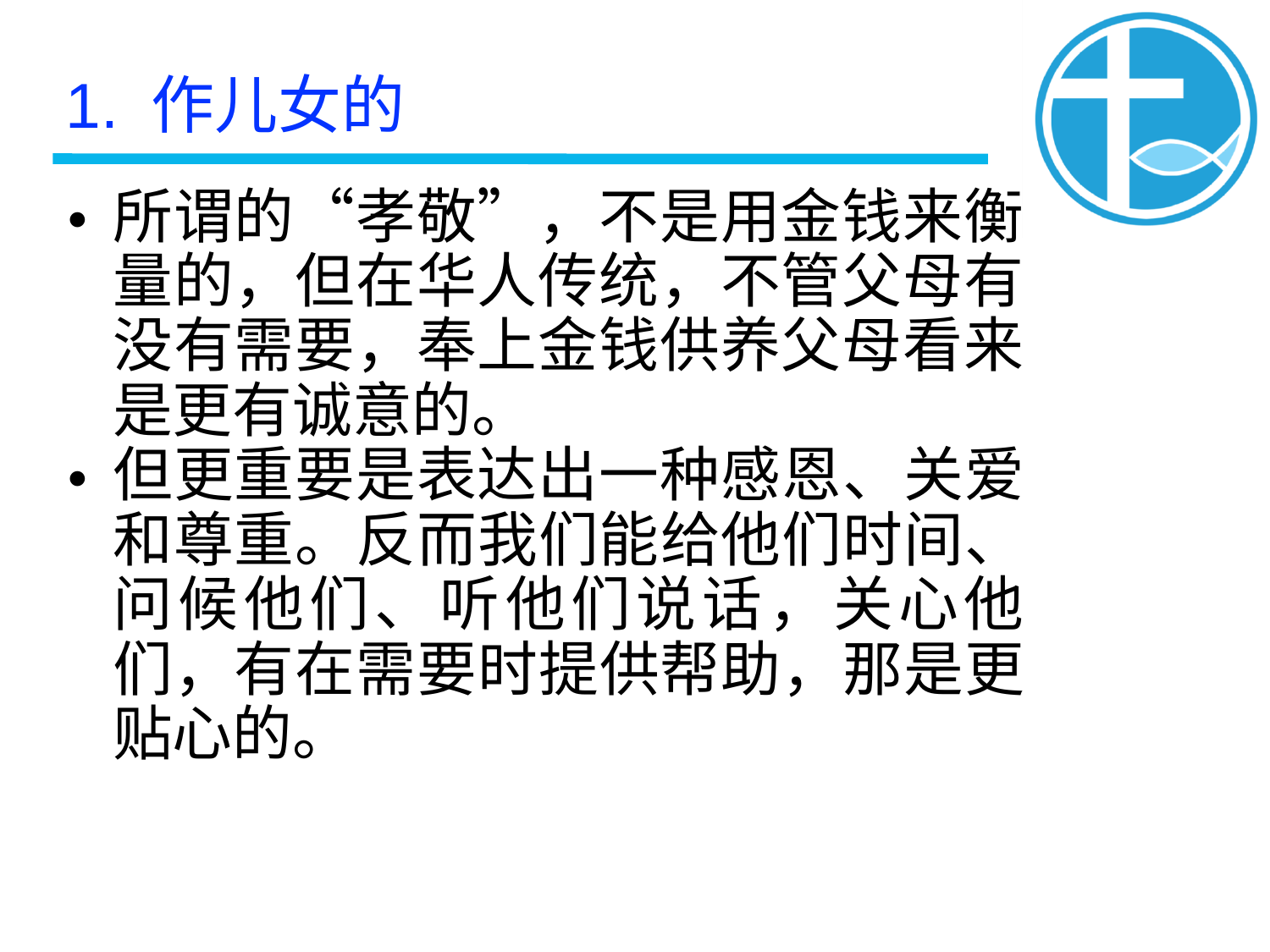

1. 作儿女的
所谓的“孝敬”，不是用金钱来衡量的，但在华人传统，不管父母有没有需要，奉上金钱供养父母看来是更有诚意的。
但更重要是表达出一种感恩、关爱和尊重。反而我们能给他们时间、问候他们、听他们说话，关心他们，有在需要时提供帮助，那是更贴心的。